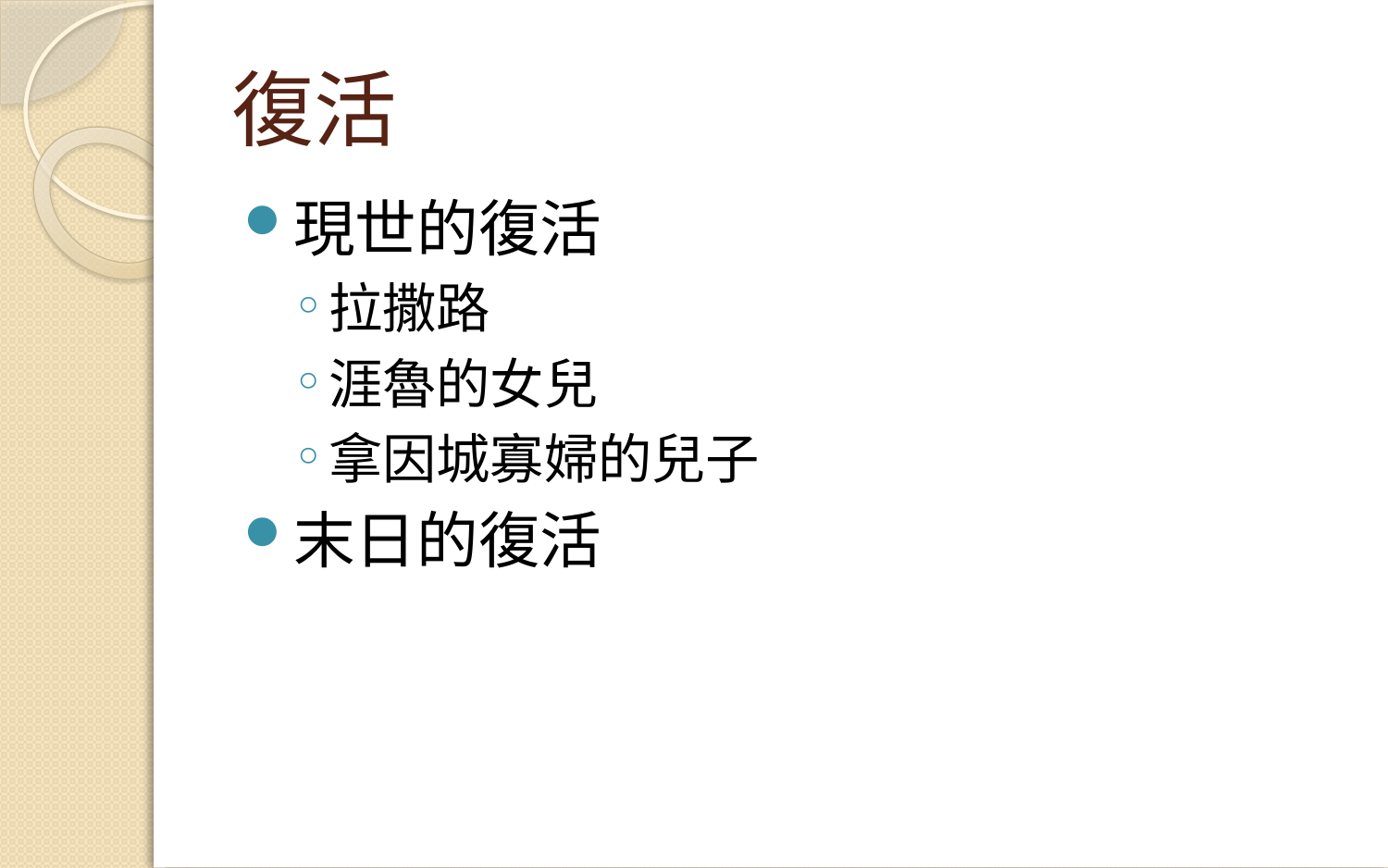

# 復活
現世的復活
拉撒路
涯魯的女兒
拿因城寡婦的兒子
末日的復活